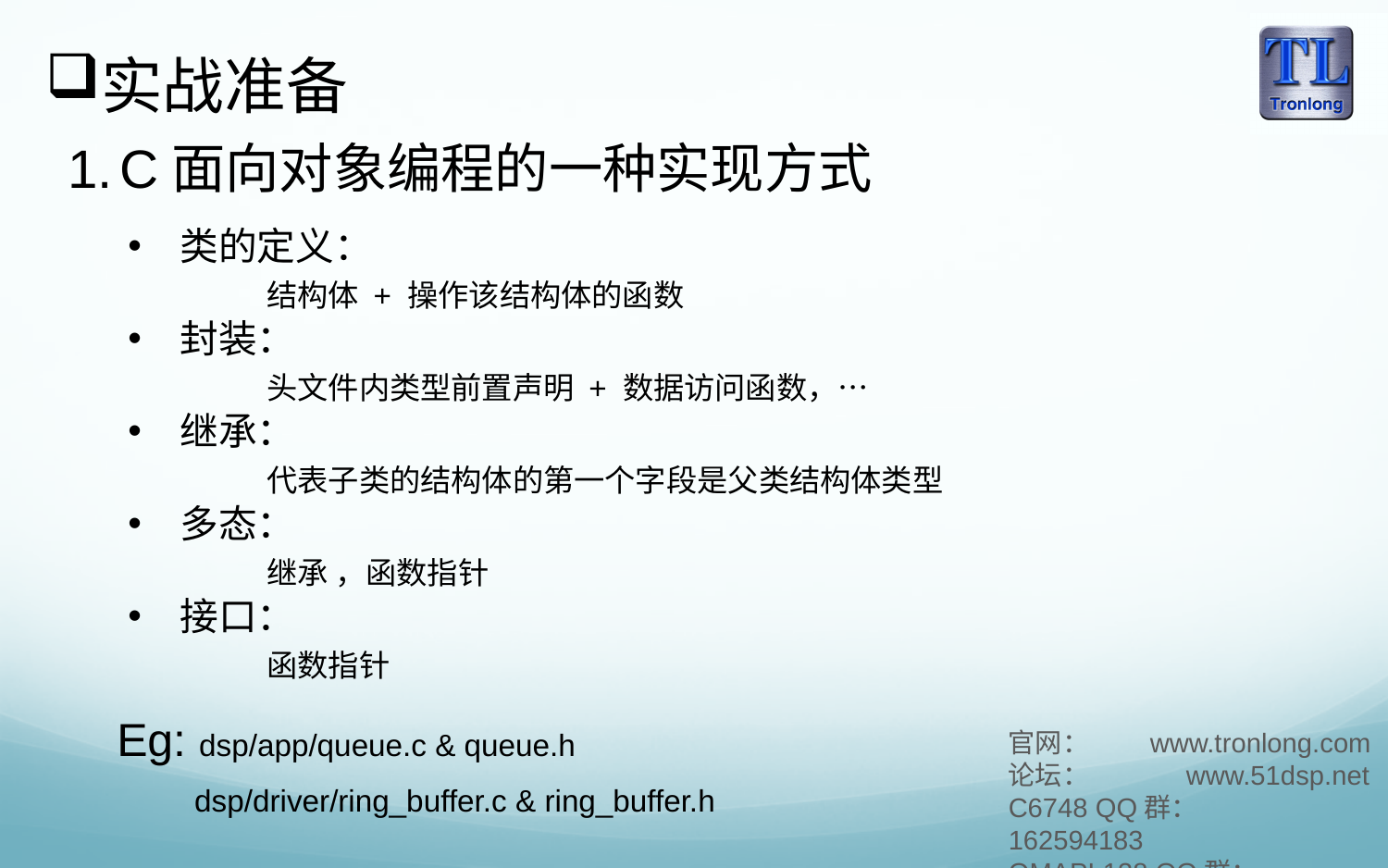

实战准备
C面向对象编程的一种实现方式
类的定义：
	结构体 + 操作该结构体的函数
封装：
	头文件内类型前置声明 + 数据访问函数，…
继承：
	代表子类的结构体的第一个字段是父类结构体类型
多态：
	继承 ，函数指针
接口：
	函数指针
Eg: dsp/app/queue.c & queue.h
      dsp/driver/ring_buffer.c & ring_buffer.h